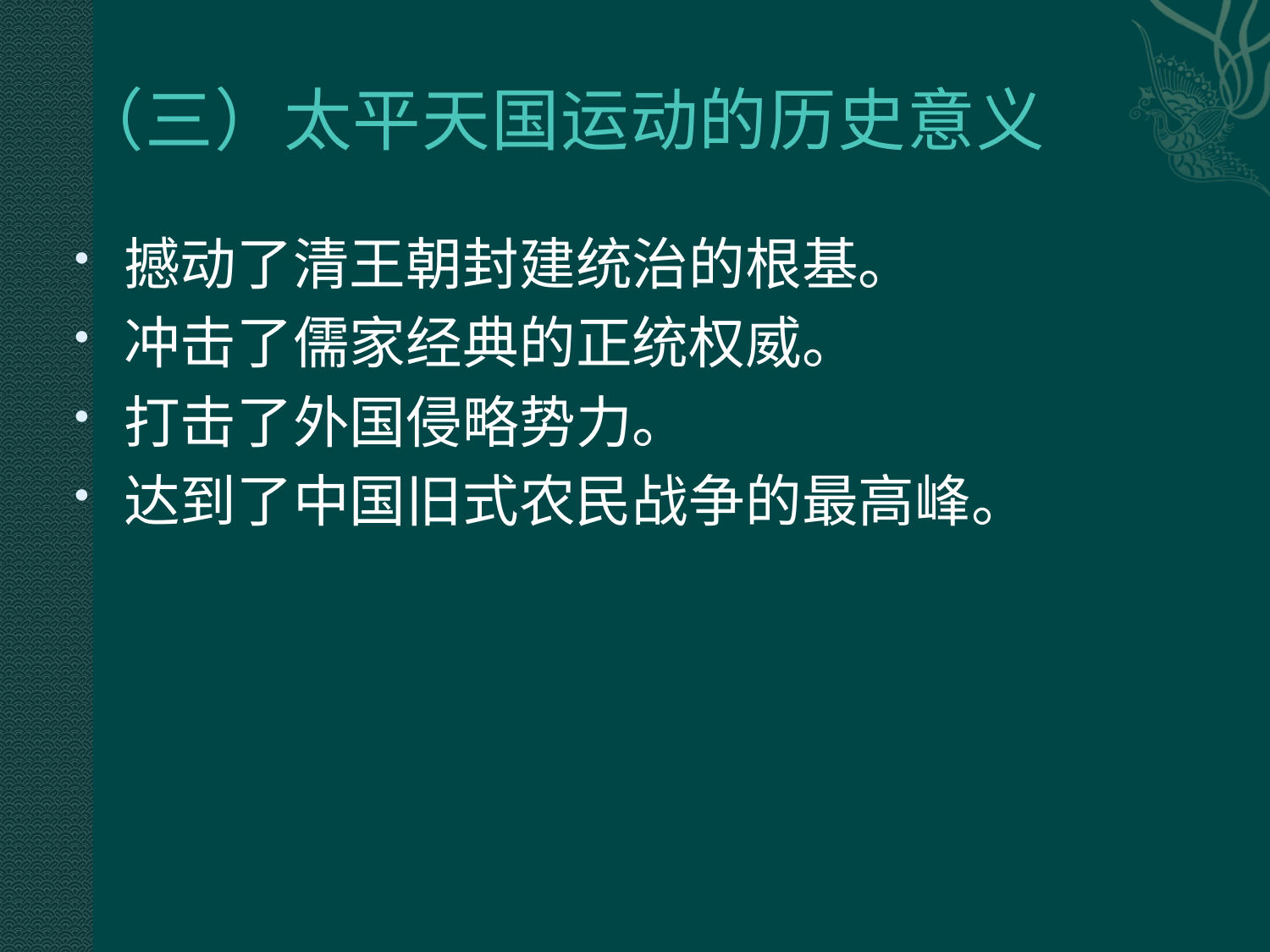

# （三）太平天国运动的历史意义
撼动了清王朝封建统治的根基。
冲击了儒家经典的正统权威。
打击了外国侵略势力。
达到了中国旧式农民战争的最高峰。